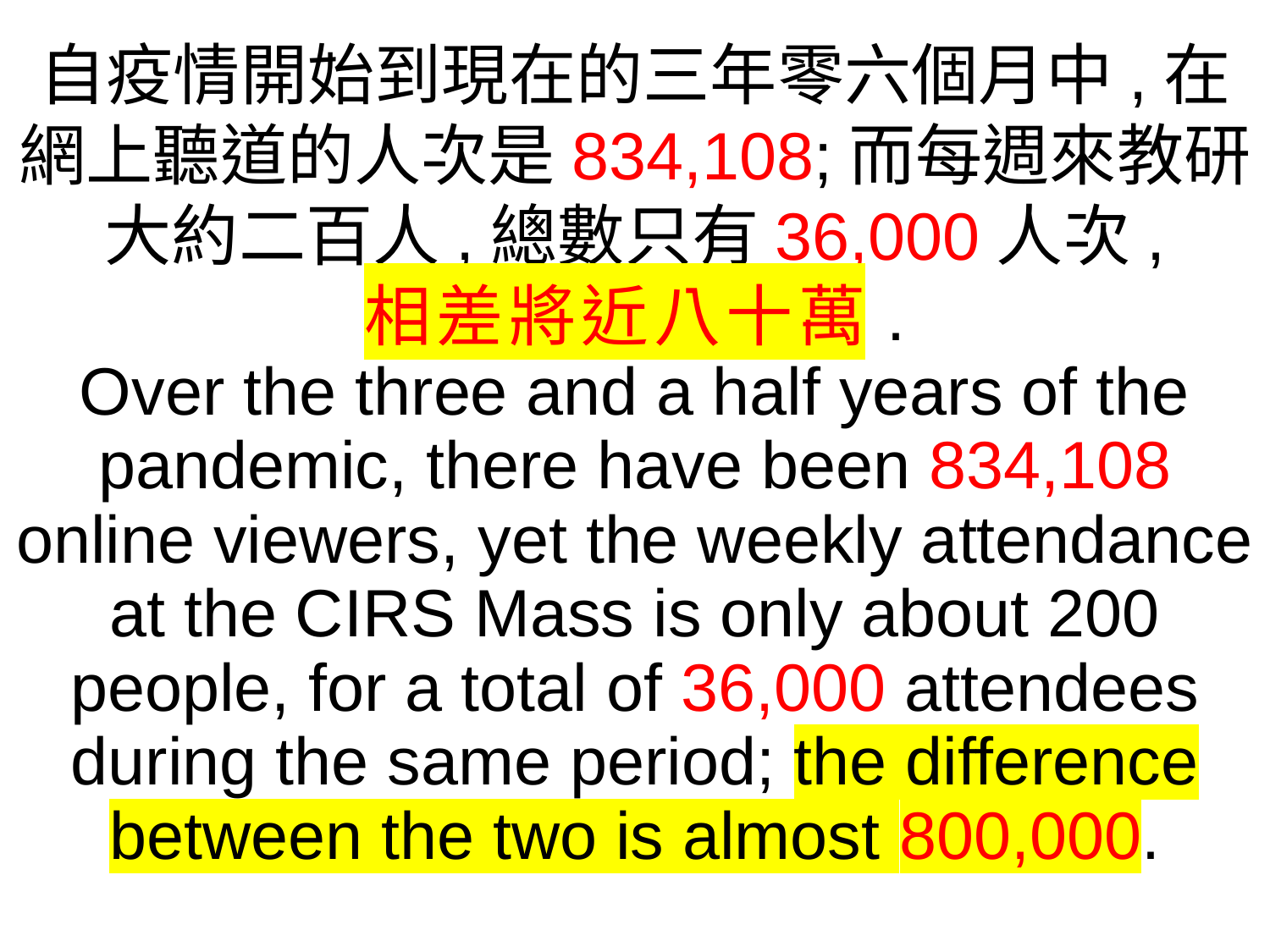

自疫情開始到現在的三年零六個月中,在網上聽道的人次是834,108;而每週來教研大約二百人,總數只有36,000人次,
相差將近八十萬.
Over the three and a half years of the pandemic, there have been 834,108 online viewers, yet the weekly attendance at the CIRS Mass is only about 200 people, for a total of 36,000 attendees during the same period; the difference between the two is almost 800,000.